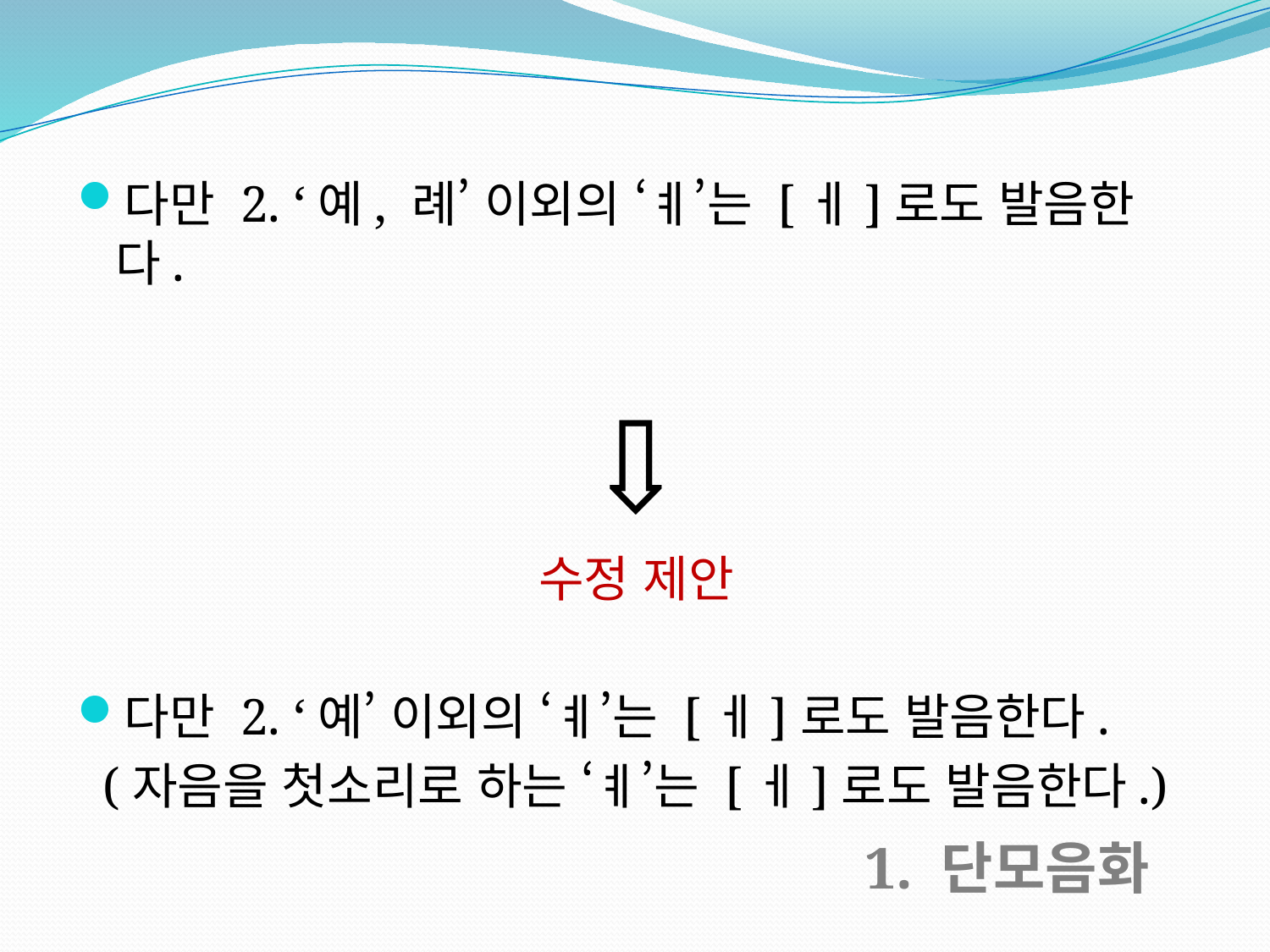

다만 2. ‘예, 례’ 이외의 ‘ㅖ’는 [ㅔ]로도 발음한다.

⇩
수정 제안

다만 2. ‘예’ 이외의 ‘ㅖ’는 [ㅔ]로도 발음한다.
  (자음을 첫소리로 하는 ‘ㅖ’는 [ㅔ]로도 발음한다.)

1. 단모음화